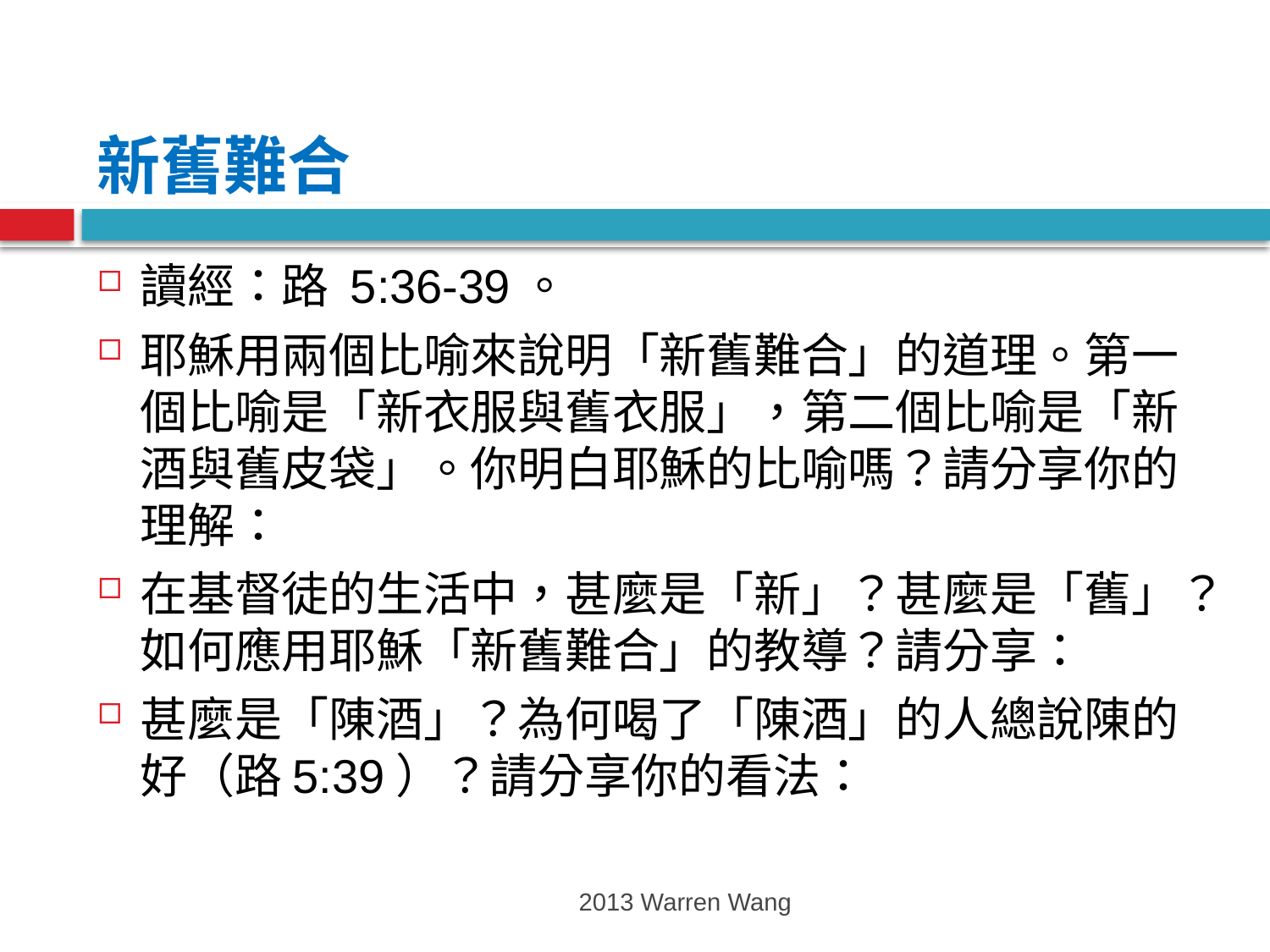

# 新舊難合
讀經：路 5:36-39。
耶穌用兩個比喻來說明「新舊難合」的道理。第一個比喻是「新衣服與舊衣服」，第二個比喻是「新酒與舊皮袋」。你明白耶穌的比喻嗎？請分享你的理解：
在基督徒的生活中，甚麼是「新」？甚麼是「舊」？如何應用耶穌「新舊難合」的教導？請分享：
甚麼是「陳酒」？為何喝了「陳酒」的人總說陳的好（路5:39）？請分享你的看法：

2013 Warren Wang